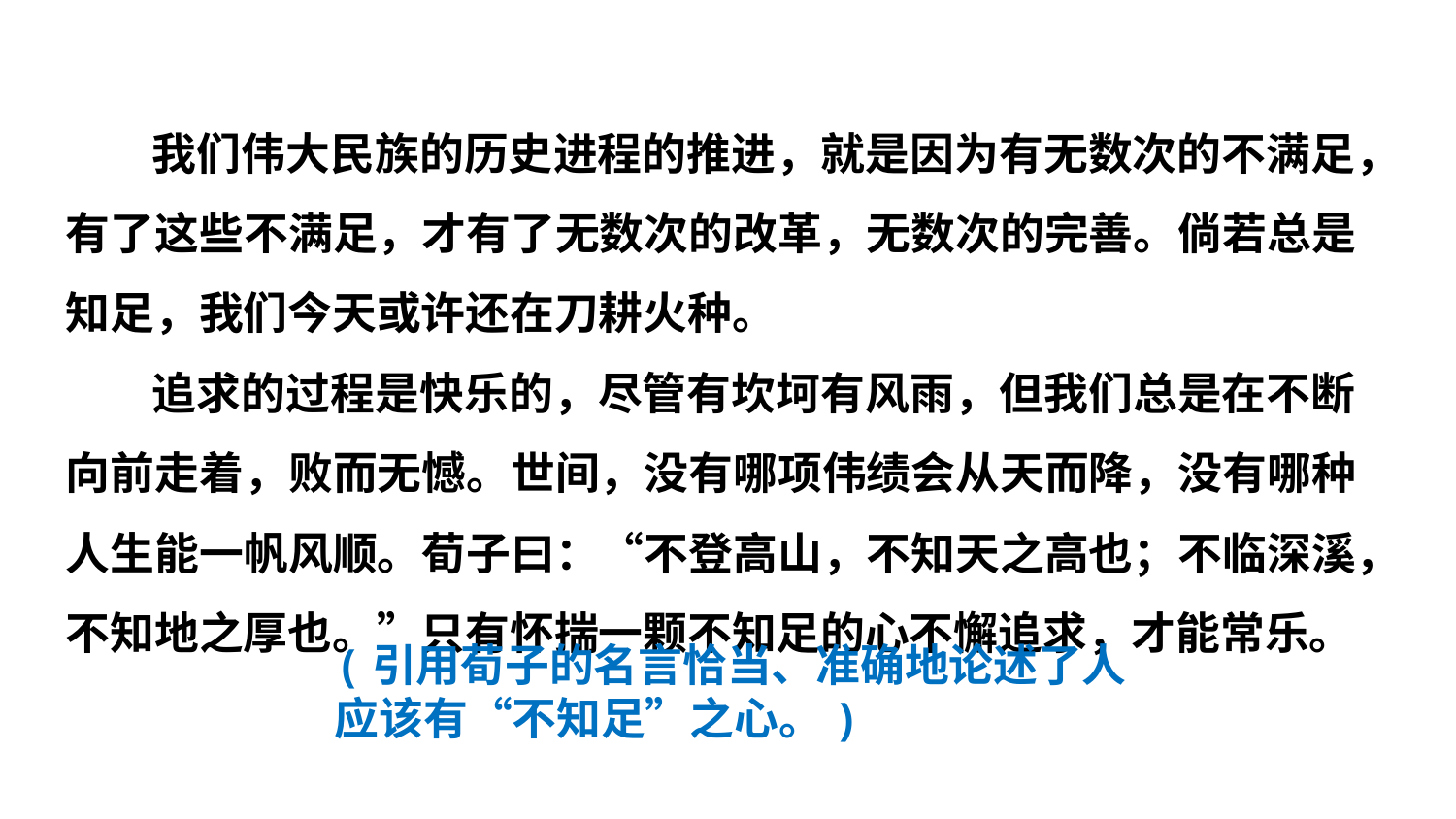

写作实践
我们伟大民族的历史进程的推进，就是因为有无数次的不满足，有了这些不满足，才有了无数次的改革，无数次的完善。倘若总是知足，我们今天或许还在刀耕火种。
追求的过程是快乐的，尽管有坎坷有风雨，但我们总是在不断向前走着，败而无憾。世间，没有哪项伟绩会从天而降，没有哪种人生能一帆风顺。荀子曰：“不登高山，不知天之高也；不临深溪，不知地之厚也。”只有怀揣一颗不知足的心不懈追求，才能常乐。
(引用荀子的名言恰当、准确地论述了人
应该有“不知足”之心。)